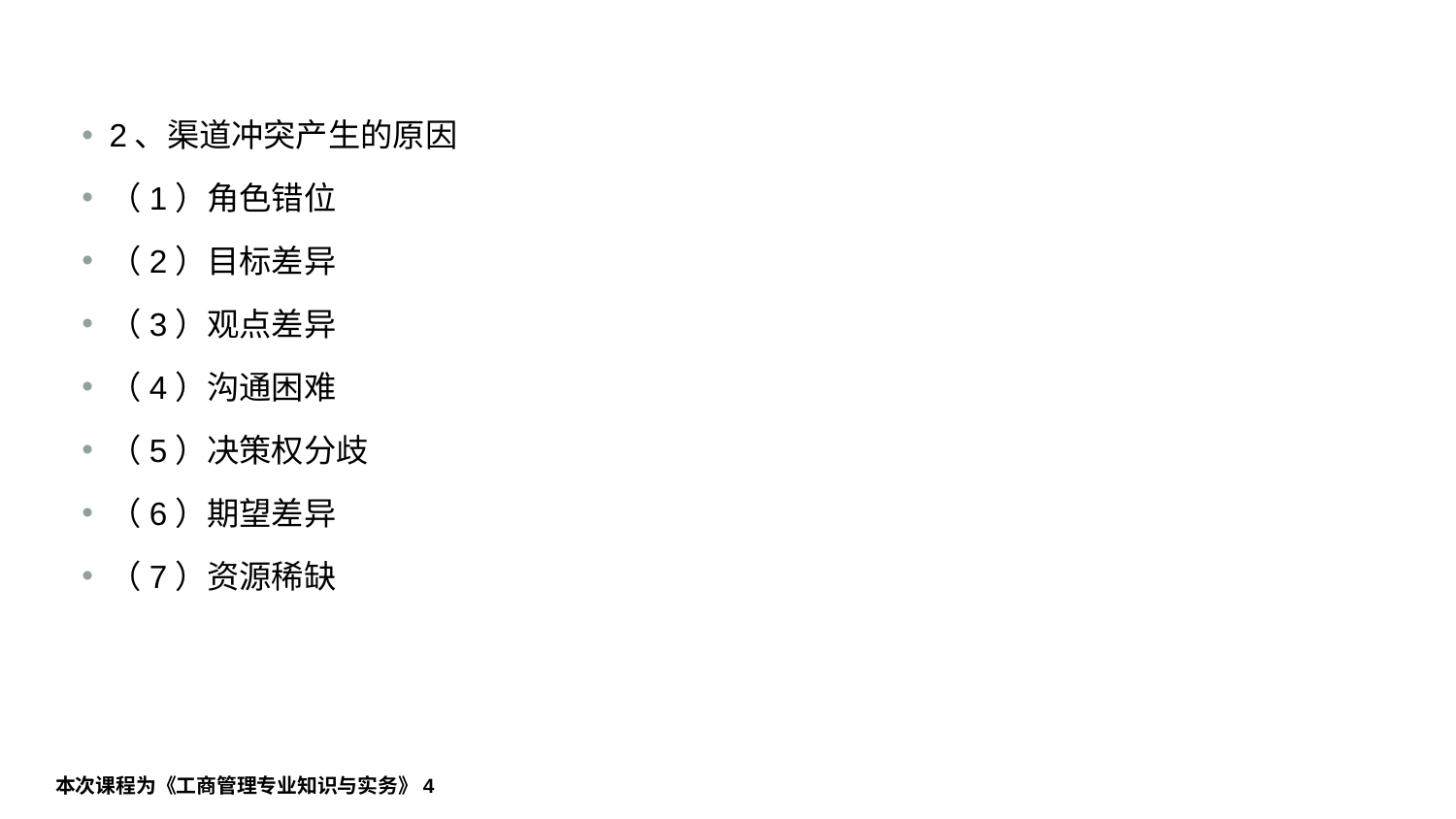

#
2、渠道冲突产生的原因
（1）角色错位
（2）目标差异
（3）观点差异
（4）沟通困难
（5）决策权分歧
（6）期望差异
（7）资源稀缺